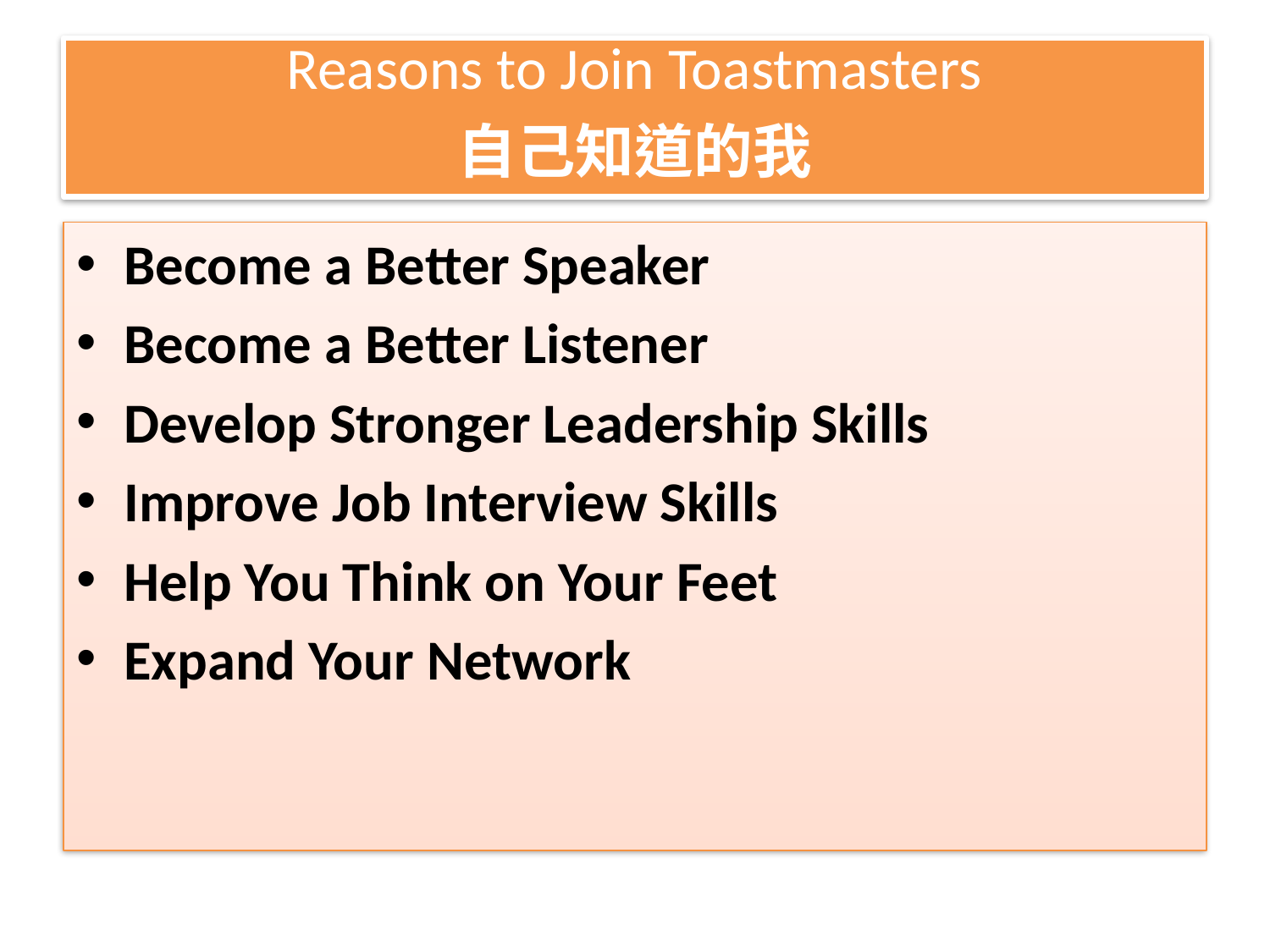

# Reasons to Join Toastmasters 自己知道的我
Become a Better Speaker
Become a Better Listener
Develop Stronger Leadership Skills
Improve Job Interview Skills
Help You Think on Your Feet
Expand Your Network